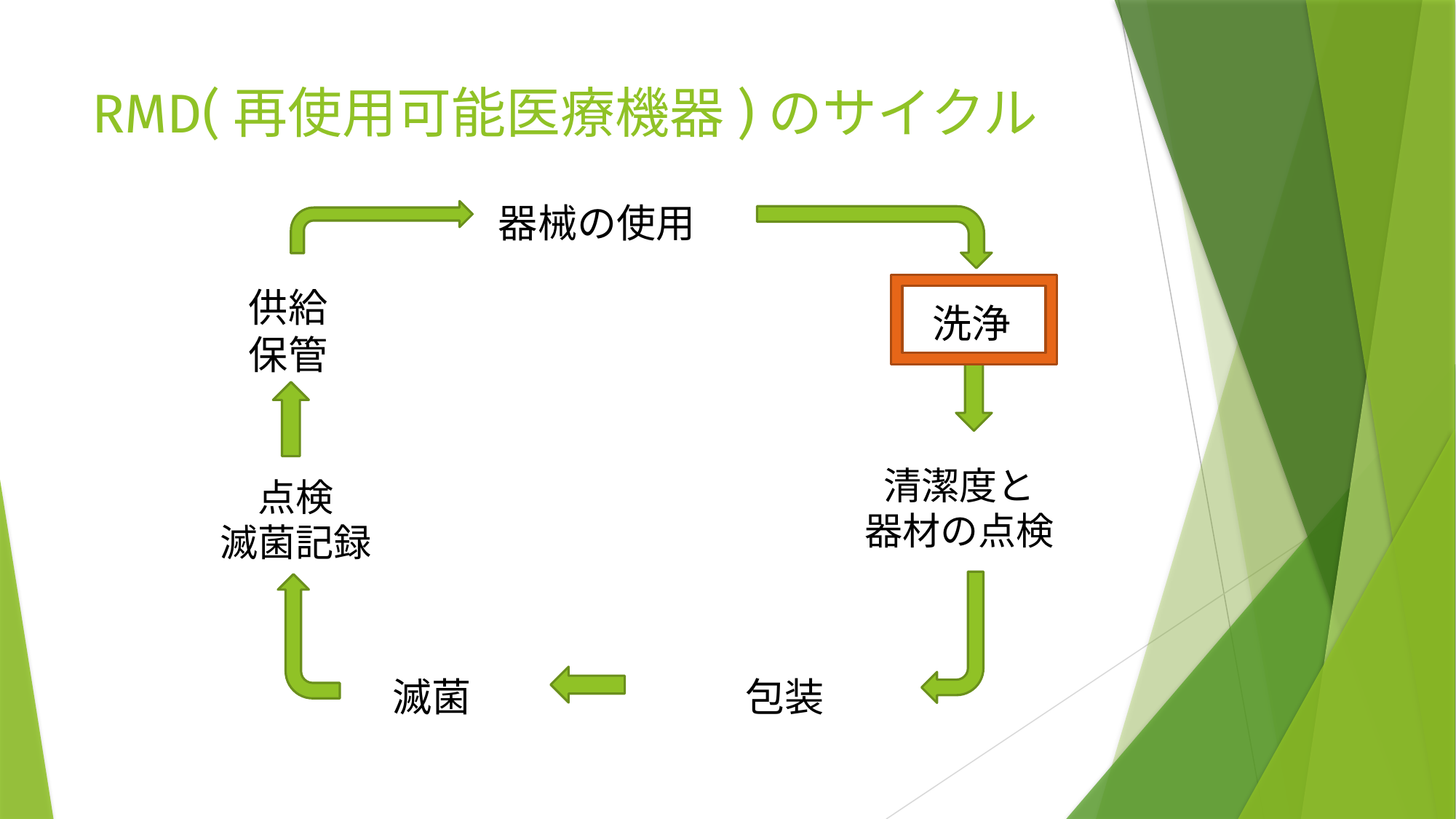

# RMD(再使用可能医療機器)のサイクル

器械の使用

供給
保管
洗浄

清潔度と
器材の点検
点検
滅菌記録

滅菌
包装